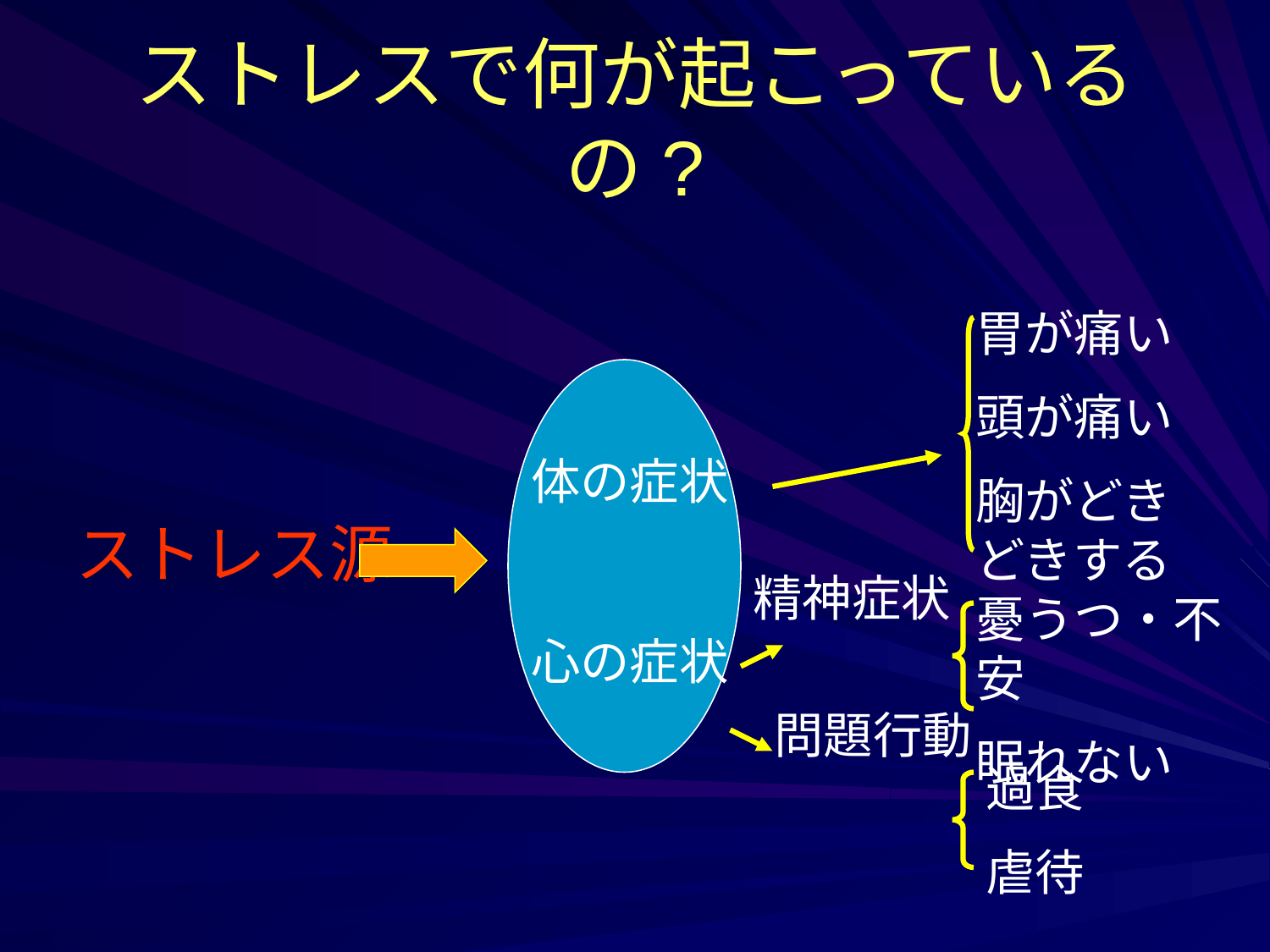

# ストレスで何が起こっているの?
胃が痛い
頭が痛い
胸がどきどきする

体の症状

ストレス源

精神症状
憂うつ・不安
眠れない

心の症状

問題行動

過食
虐待